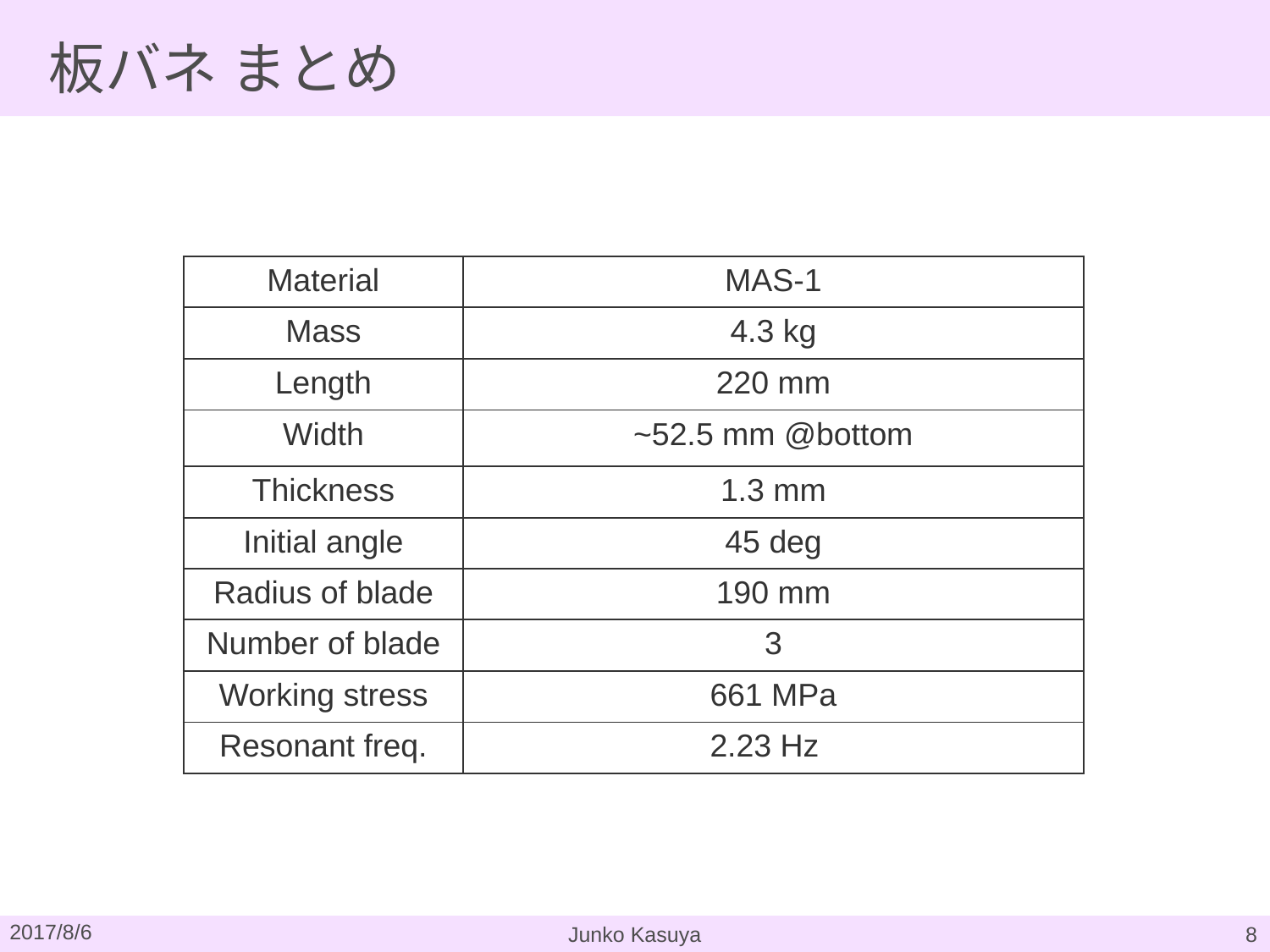

# 板バネ まとめ
| Material | MAS-1 |
| --- | --- |
| Mass | 4.3 kg |
| Length | 220 mm |
| Width | ~52.5 mm @bottom |
| Thickness | 1.3 mm |
| Initial angle | 45 deg |
| Radius of blade | 190 mm |
| Number of blade | 3 |
| Working stress | 661 MPa |
| Resonant freq. | 2.23 Hz |
2017/8/6
Junko Kasuya
8